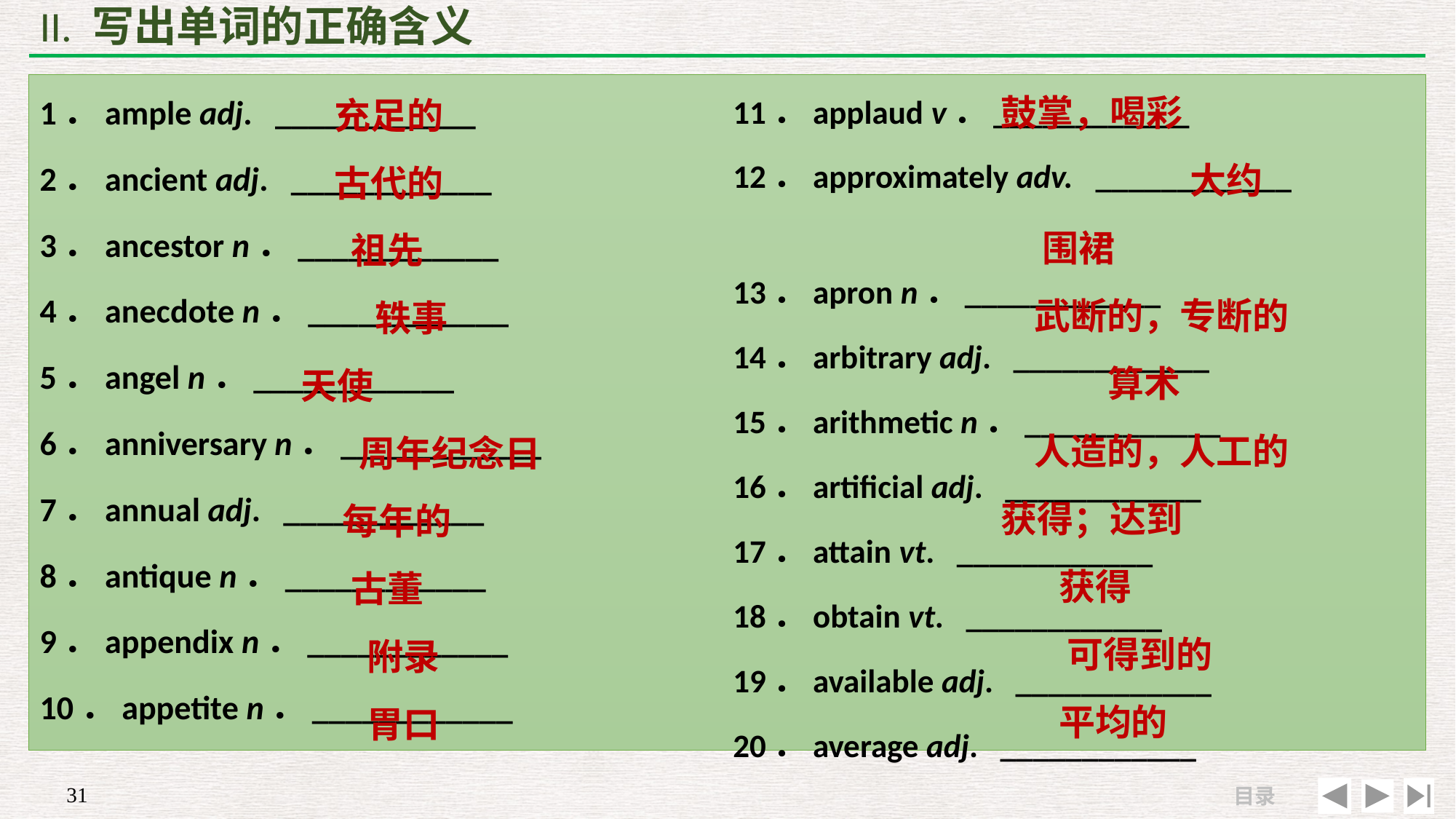

# II. 写出单词的正确含义
鼓掌，喝彩
                      大约
    围裙
   武断的，专断的
            算术
   人造的，人工的
获得；达到
      获得
       可得到的
      平均的
   充足的
   古代的
     祖先
        轶事
天使
      周年纪念日
    每年的
     古董
       附录
       胃口
1．ample adj.   ____________
2．ancient adj.   ____________
3．ancestor n．____________
4．anecdote n．____________
5．angel n．____________
6．anniversary n．____________
7．annual adj.   ____________
8．antique n．____________
9．appendix n．____________
10．appetite n．____________
11．applaud v．____________
12．approximately adv.   ____________
13．apron n．____________
14．arbitrary adj.   ____________
15．arithmetic n．____________
16．artificial adj.   ____________
17．attain vt.   ____________
18．obtain vt.   ____________
19．available adj.   ____________
20．average adj.   ____________